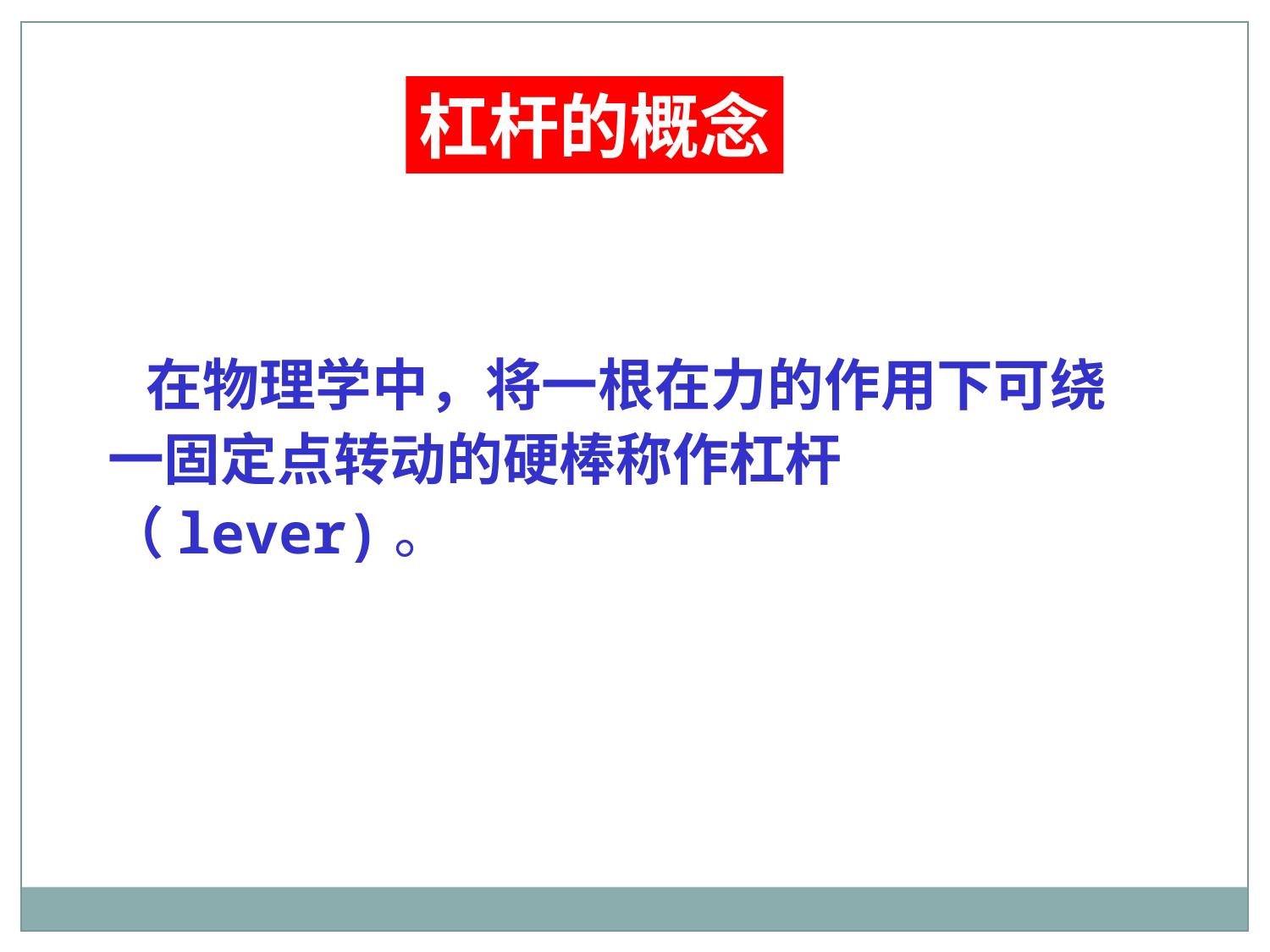

杠杆的概念
   在物理学中，将一根在力的作用下可绕一固定点转动的硬棒称作杠杆（lever)。